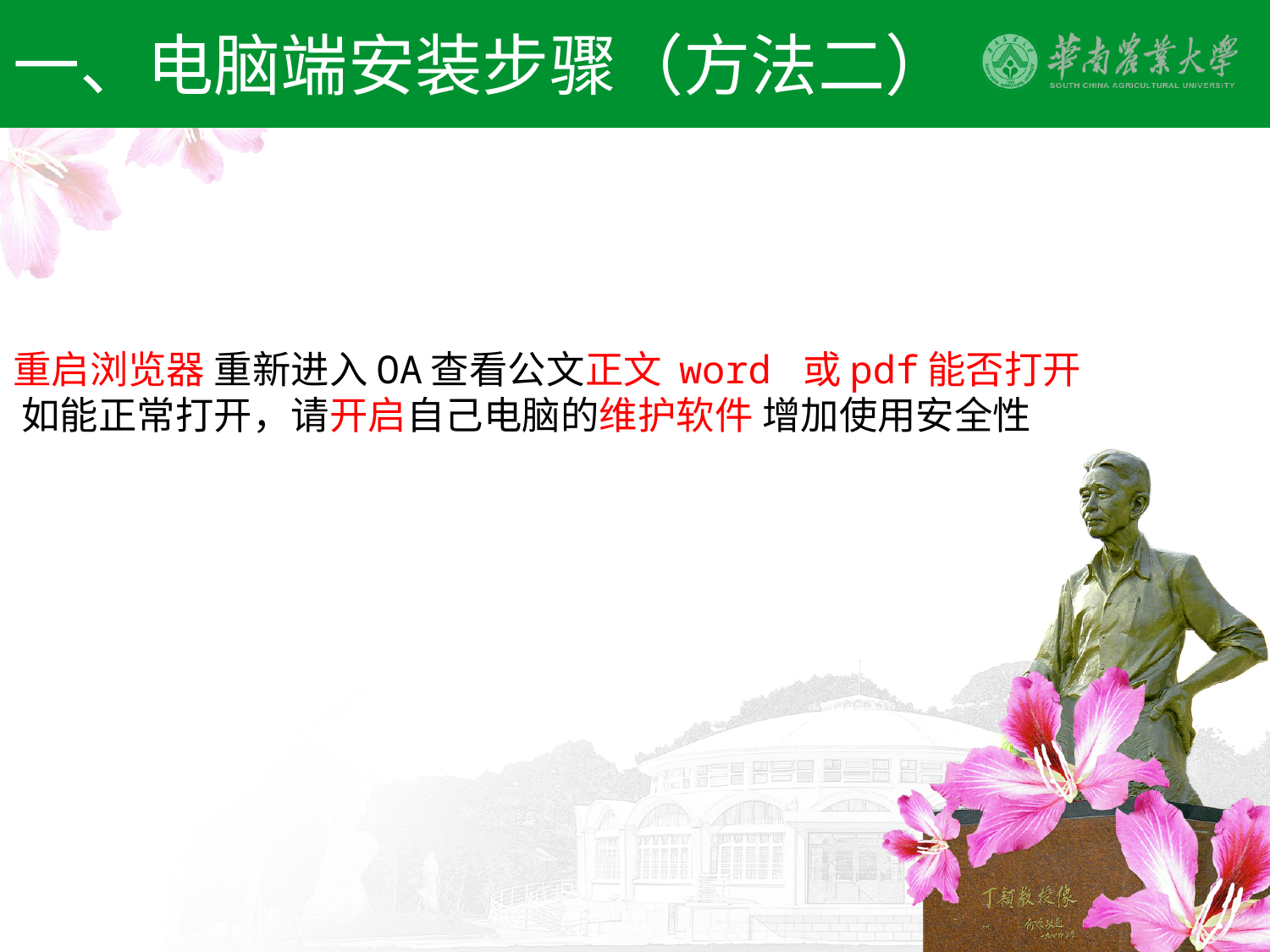

一、电脑端安装步骤（方法二）
# 重启浏览器 重新进入OA查看公文正文 word 或pdf能否打开 如能正常打开，请开启自己电脑的维护软件 增加使用安全性